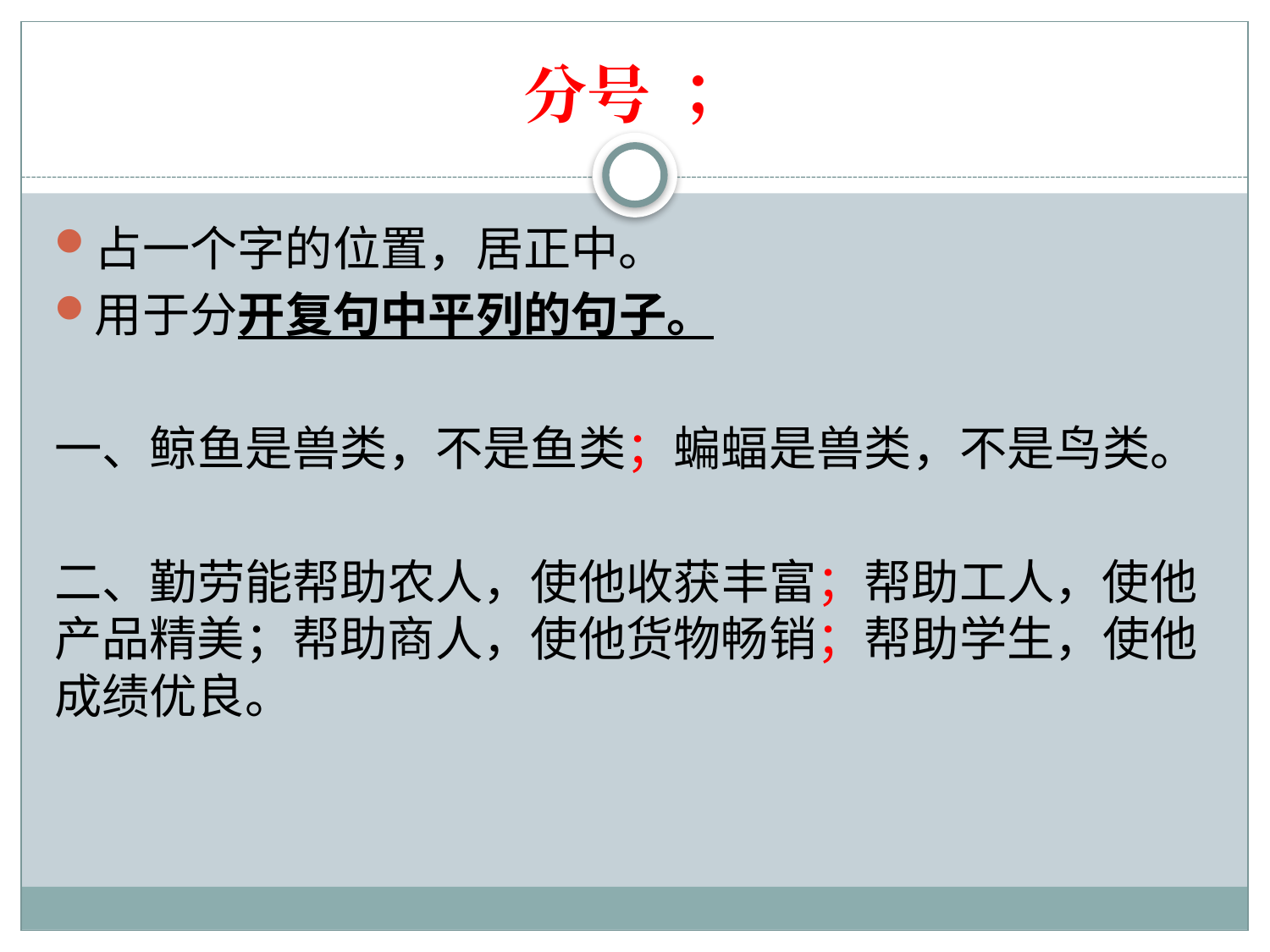

# 分号 ；
占一个字的位置，居正中。
用于分开复句中平列的句子。

一、鲸鱼是兽类，不是鱼类；蝙蝠是兽类，不是鸟类。

二、勤劳能帮助农人，使他收获丰富；帮助工人，使他产品精美；帮助商人，使他货物畅销；帮助学生，使他成绩优良。